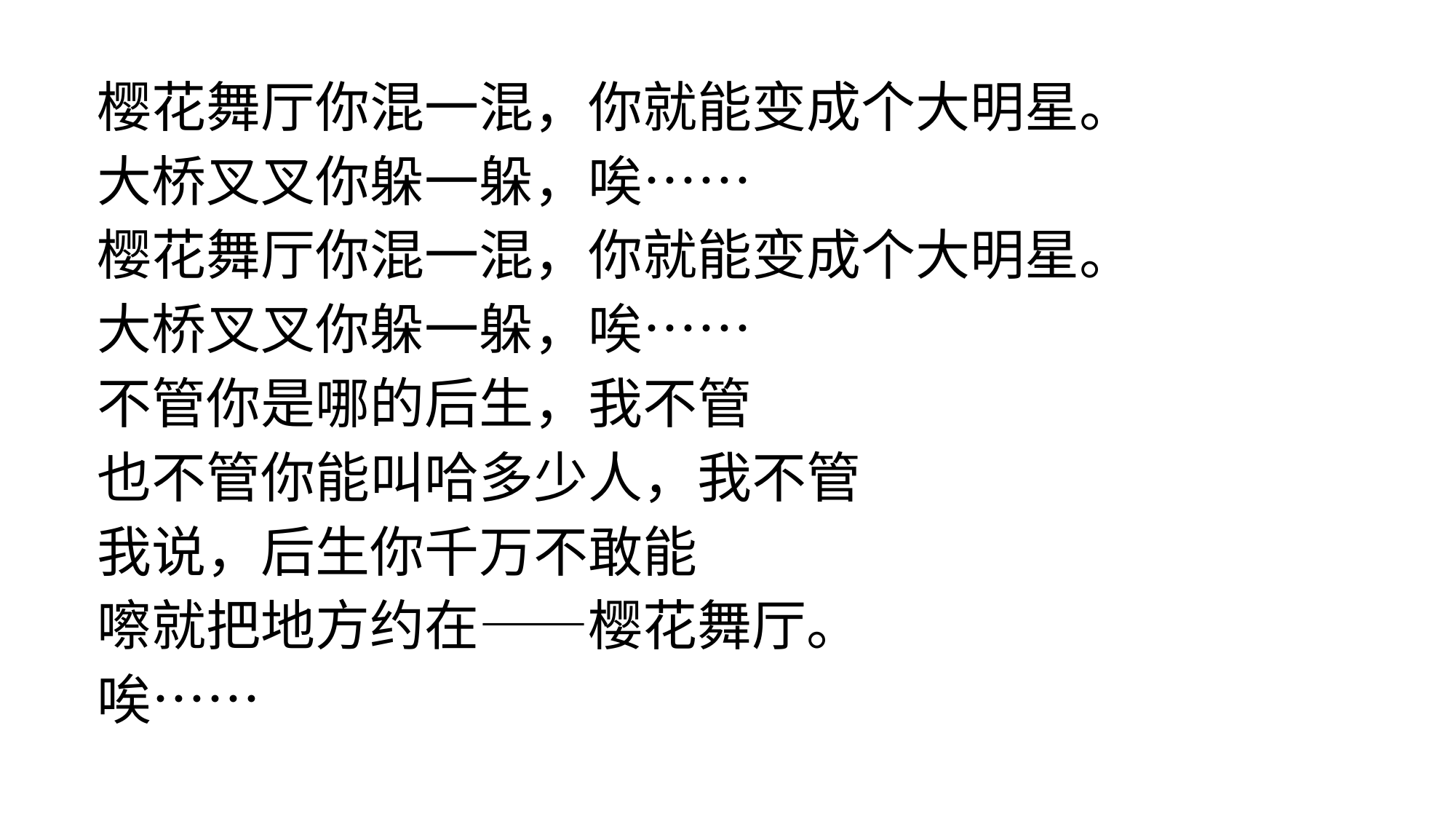

樱花舞厅你混一混，你就能变成个大明星。
大桥叉叉你躲一躲，唉……
樱花舞厅你混一混，你就能变成个大明星。
大桥叉叉你躲一躲，唉……
不管你是哪的后生，我不管
也不管你能叫哈多少人，我不管
我说，后生你千万不敢能
嚓就把地方约在——樱花舞厅。
唉……